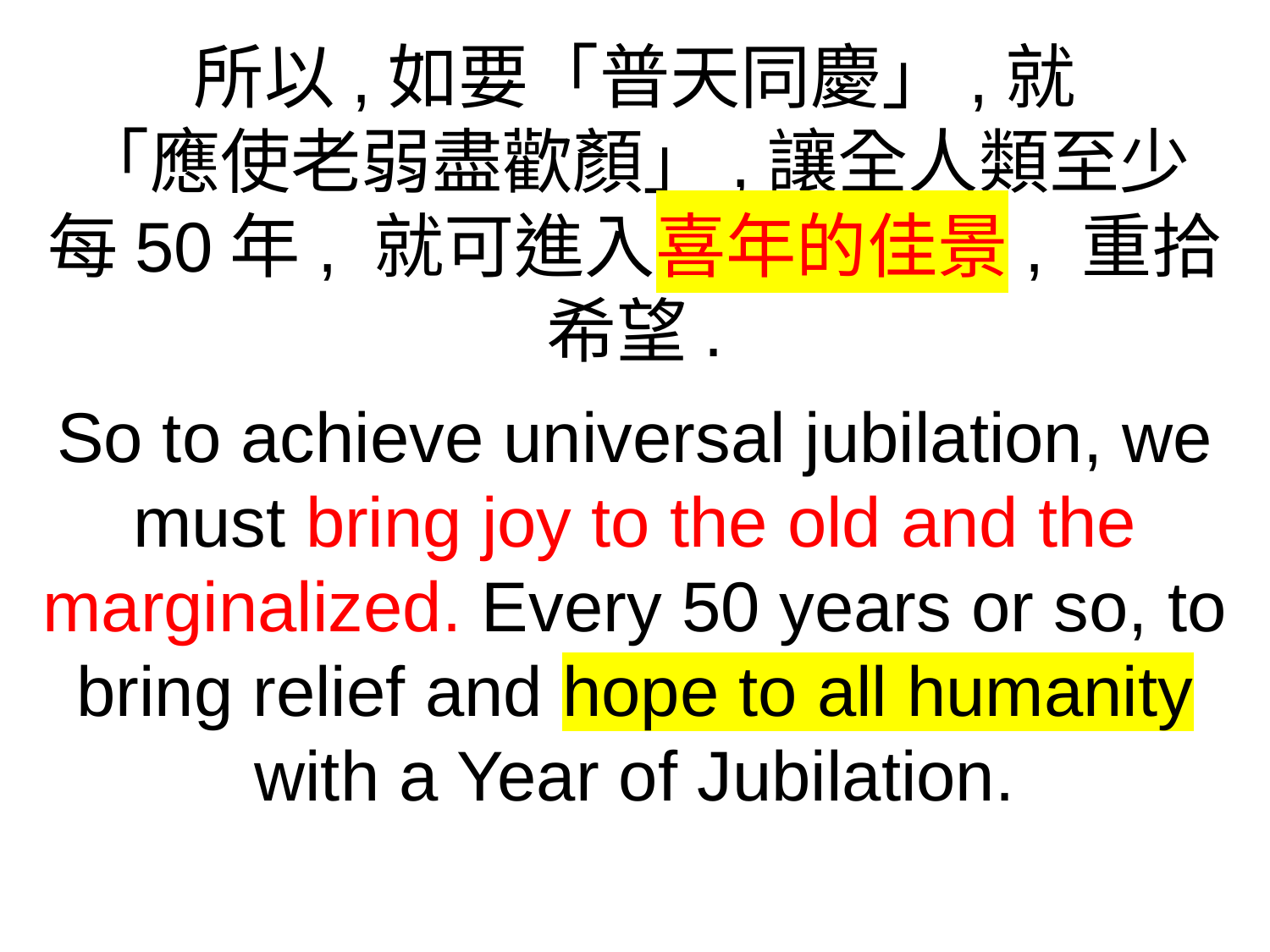

所以,如要「普天同慶」,就
「應使老弱盡歡顏」,讓全人類至少
每50年, 就可進入喜年的佳景, 重拾希望.
So to achieve universal jubilation, we must bring joy to the old and the marginalized. Every 50 years or so, to bring relief and hope to all humanity with a Year of Jubilation.